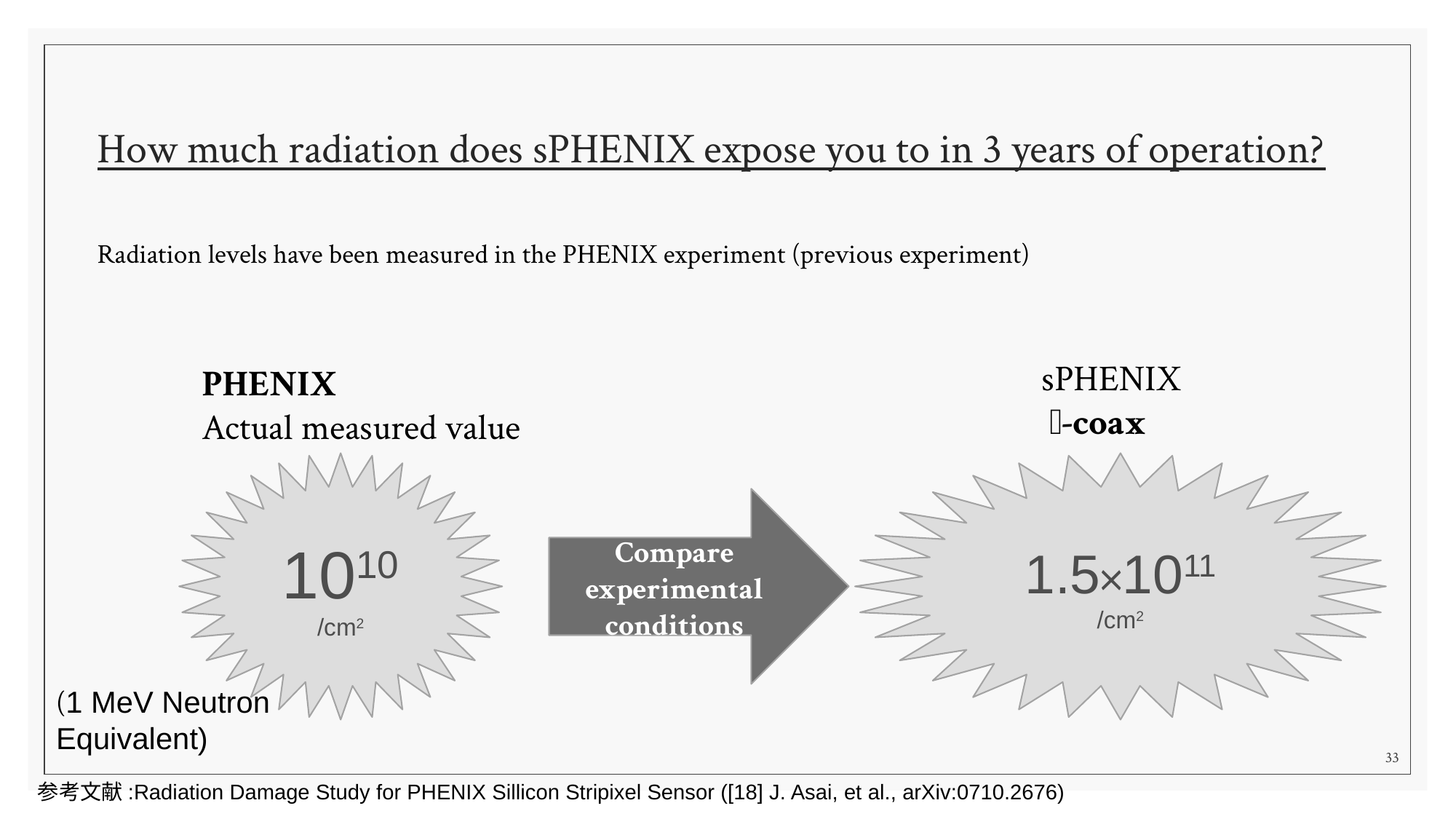

# How much radiation does sPHENIX expose you to in 3 years of operation?
Radiation levels have been measured in the PHENIX experiment (previous experiment)
sPHENIX
 μ-coax
PHENIX
Actual measured value
1010
/cm2
1.5×1011
/cm2
Compare experimental conditions
(1 MeV Neutron Equivalent)
33
参考文献:Radiation Damage Study for PHENIX Sillicon Stripixel Sensor ([18] J. Asai, et al., arXiv:0710.2676)